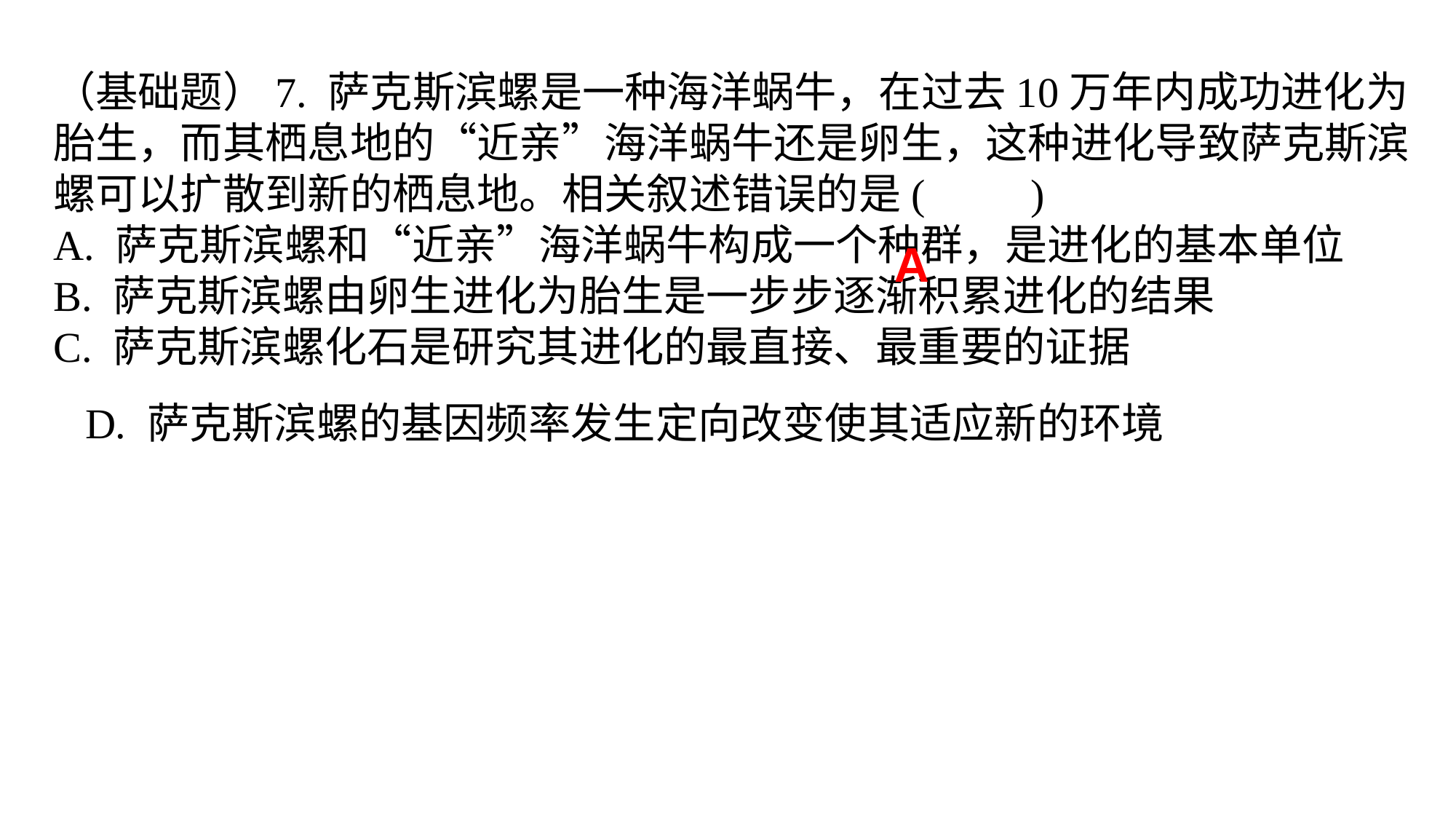

（基础题）7. 萨克斯滨螺是一种海洋蜗牛，在过去10万年内成功进化为胎生，而其栖息地的“近亲”海洋蜗牛还是卵生，这种进化导致萨克斯滨螺可以扩散到新的栖息地。相关叙述错误的是(　　)A. 萨克斯滨螺和“近亲”海洋蜗牛构成一个种群，是进化的基本单位B. 萨克斯滨螺由卵生进化为胎生是一步步逐渐积累进化的结果C. 萨克斯滨螺化石是研究其进化的最直接、最重要的证据D. 萨克斯滨螺的基因频率发生定向改变使其适应新的环境
A